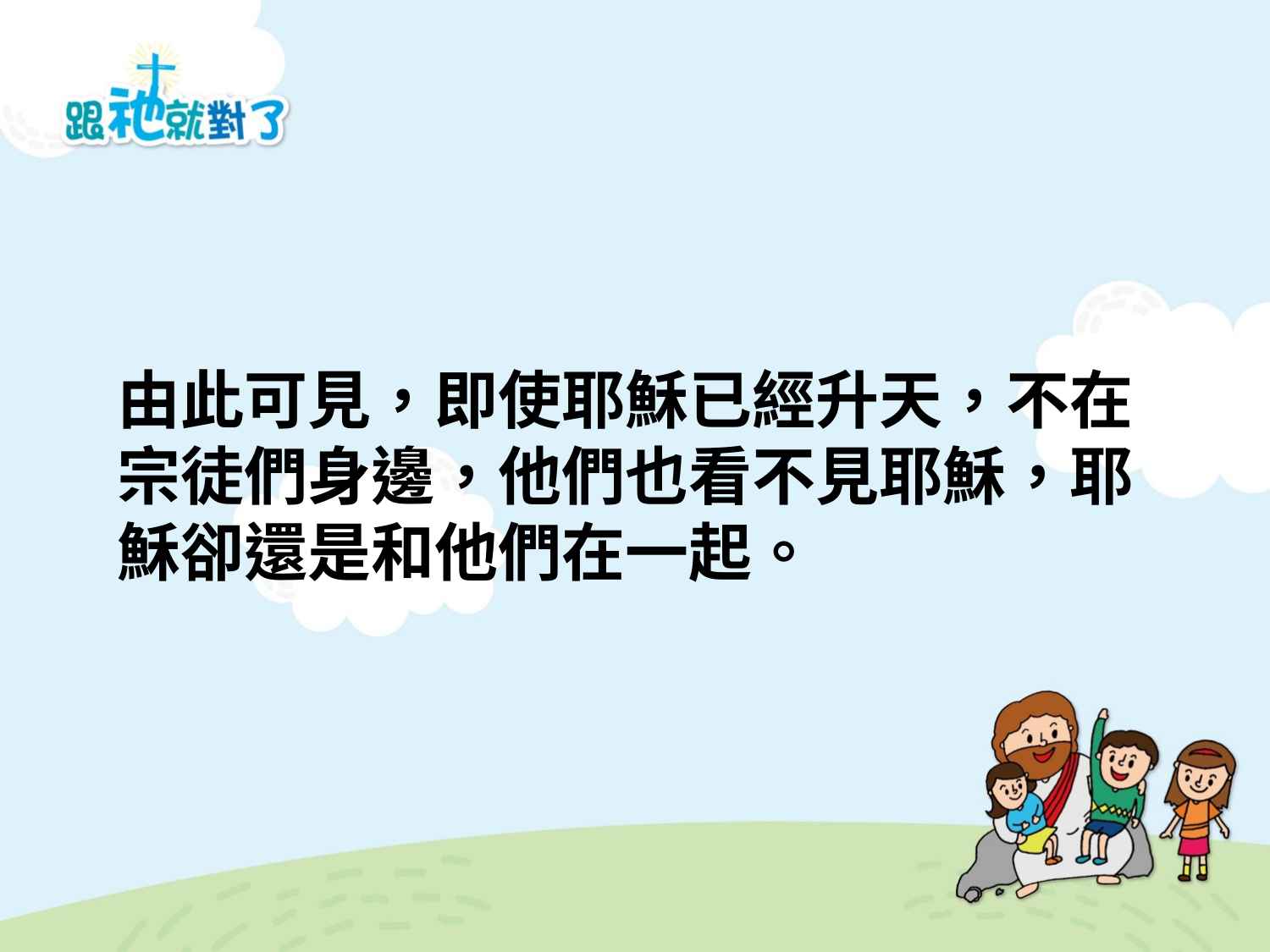

由此可見，即使耶穌已經升天，不在宗徒們身邊，他們也看不見耶穌，耶穌卻還是和他們在一起。